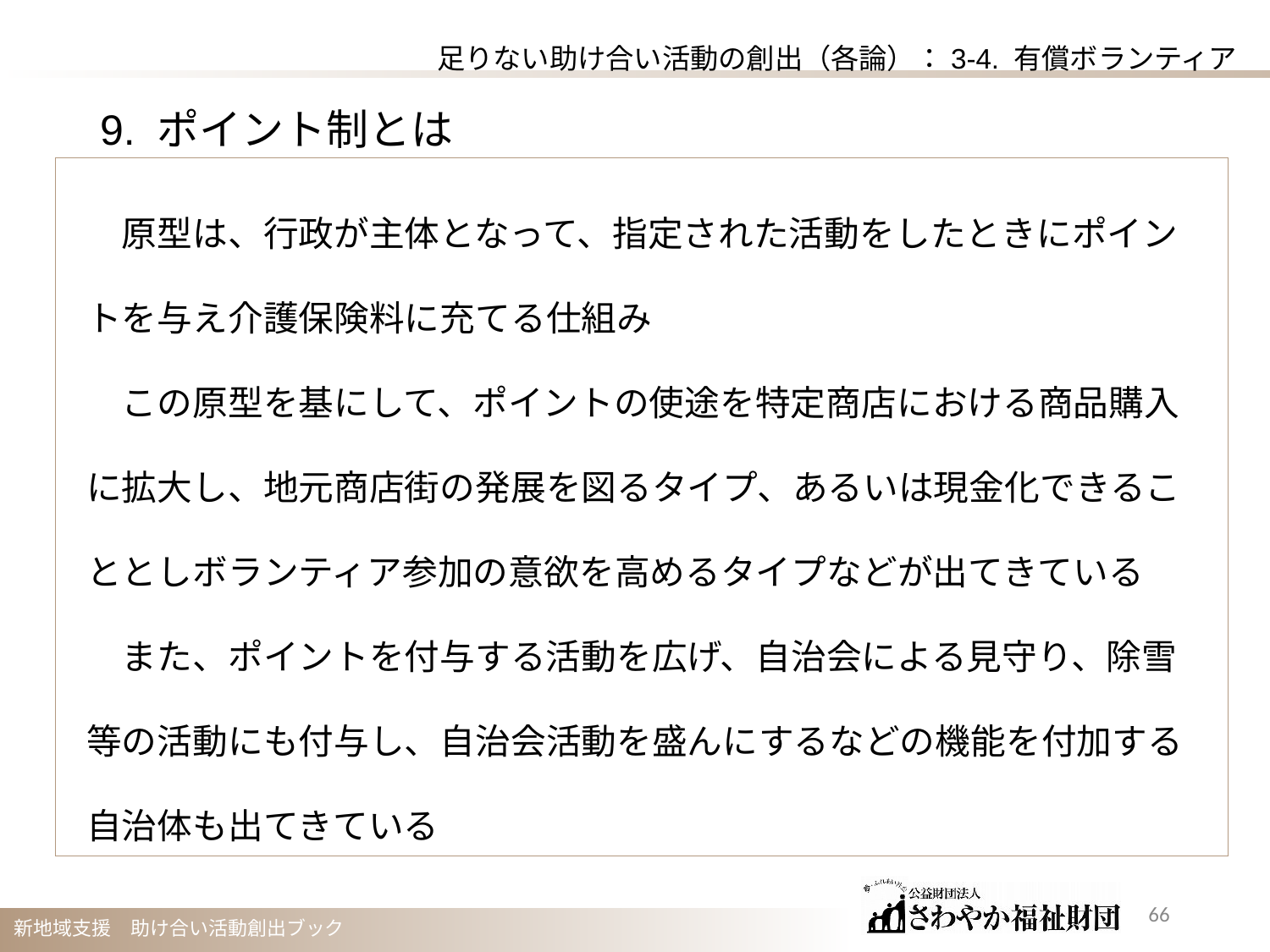

足りない助け合い活動の創出（各論）：3-4. 有償ボランティア
9. ポイント制とは

　原型は、行政が主体となって、指定された活動をしたときにポイントを与え介護保険料に充てる仕組み
　この原型を基にして、ポイントの使途を特定商店における商品購入に拡大し、地元商店街の発展を図るタイプ、あるいは現金化できることとしボランティア参加の意欲を高めるタイプなどが出てきている
　また、ポイントを付与する活動を広げ、自治会による見守り、除雪等の活動にも付与し、自治会活動を盛んにするなどの機能を付加する自治体も出てきている
66